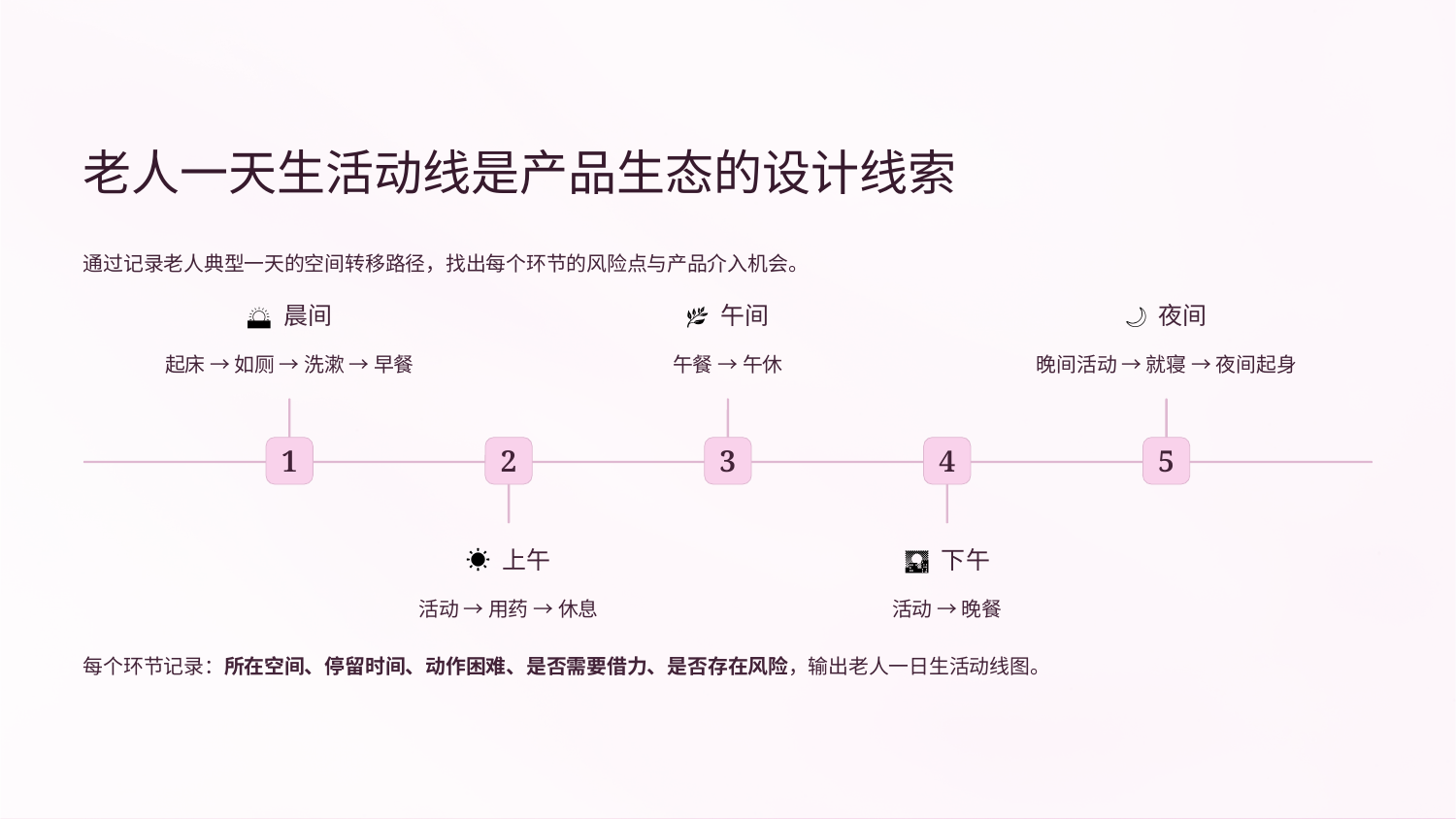

老人一天生活动线是产品生态的设计线索
通过记录老人典型一天的空间转移路径，找出每个环节的风险点与产品介入机会。
🌅 晨间
🌿 午间
🌙 夜间
起床 → 如厕 → 洗漱 → 早餐
午餐 → 午休
晚间活动 → 就寝 → 夜间起身

1
2
3
4
5

☀️ 上午
🌇 下午
活动 → 用药 → 休息
活动 → 晚餐
每个环节记录：所在空间、停留时间、动作困难、是否需要借力、是否存在风险，输出老人一日生活动线图。